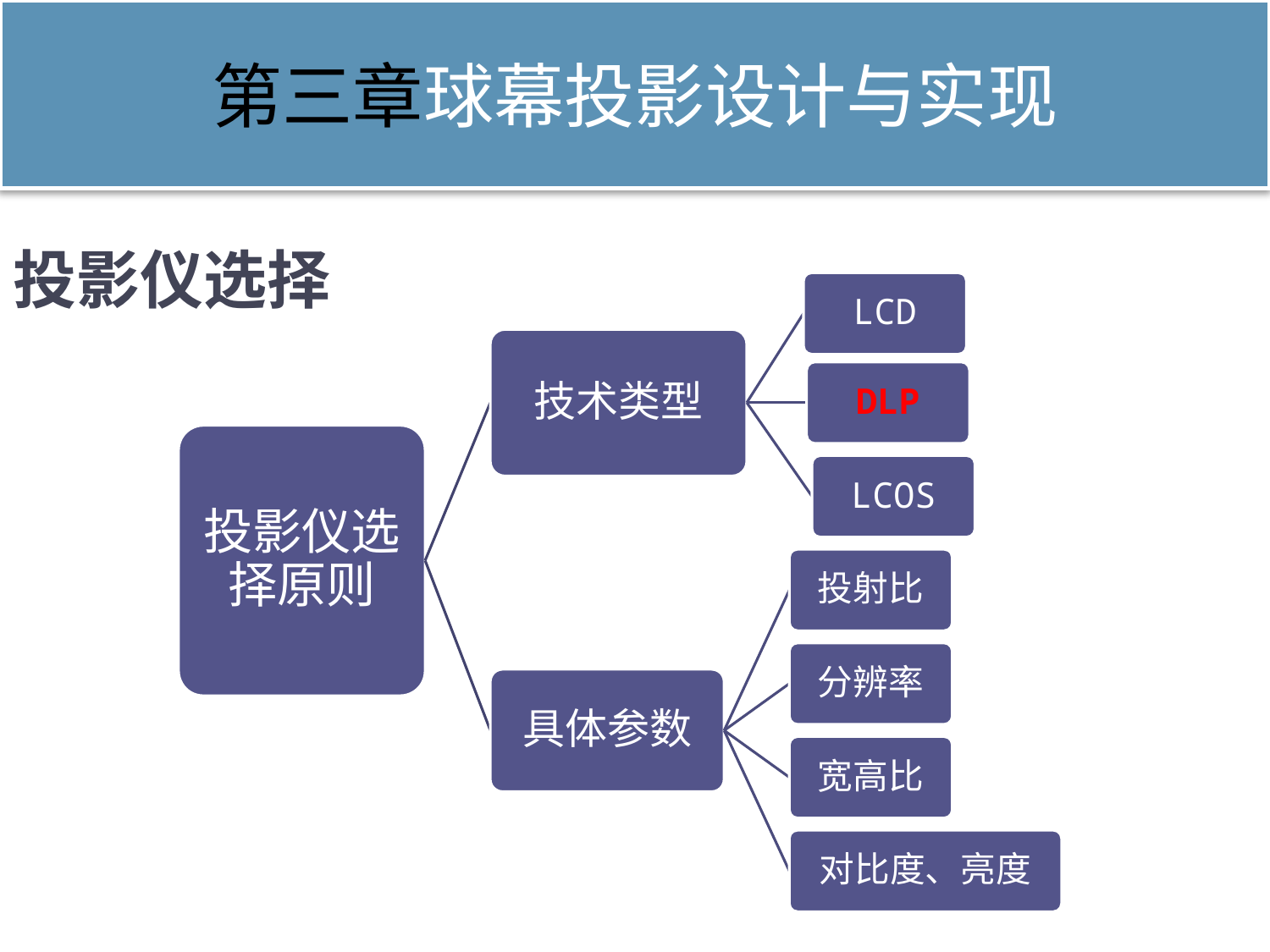

第三章球幕投影设计与实现
# 投影仪选择
投影仪选择原则

技术类型

LCD

DLP

LCOS

具体参数

投射比

分辨率

宽高比

对比度、亮度